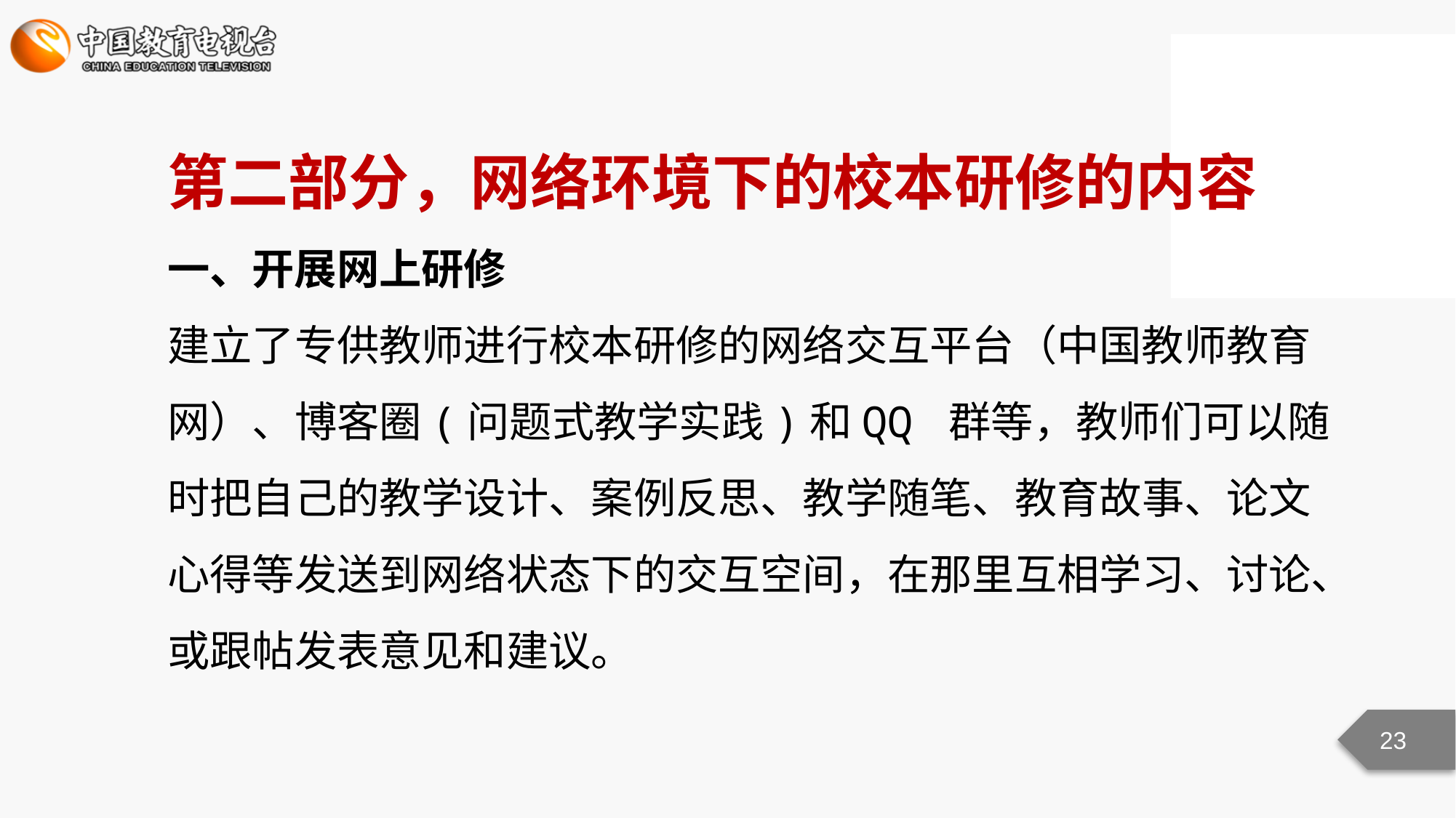

第二部分，网络环境下的校本研修的内容
一、开展网上研修
建立了专供教师进行校本研修的网络交互平台（中国教师教育网）、博客圈(问题式教学实践)和QQ 群等，教师们可以随时把自己的教学设计、案例反思、教学随笔、教育故事、论文心得等发送到网络状态下的交互空间，在那里互相学习、讨论、或跟帖发表意见和建议。